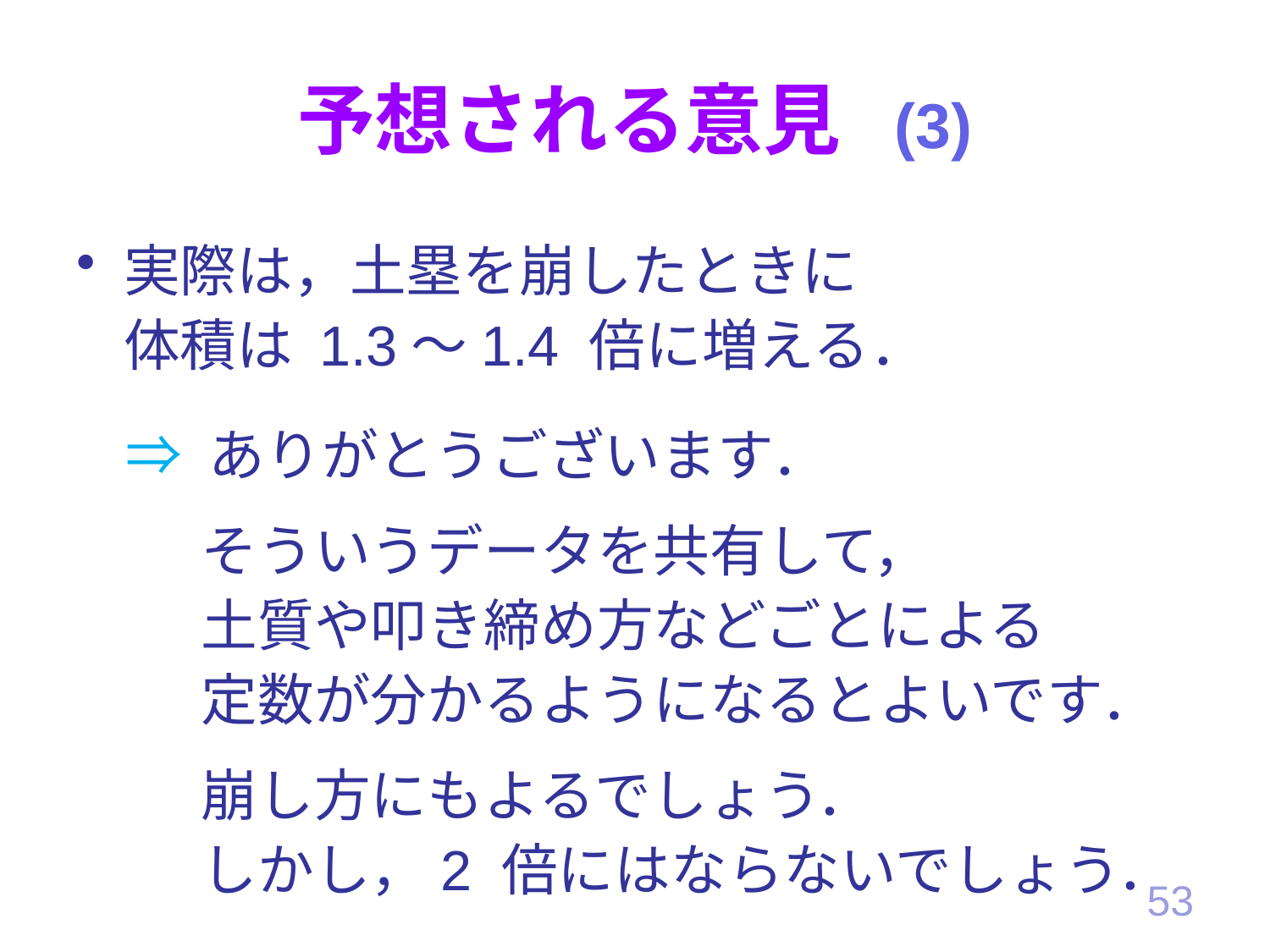

# 予想される意見  (3)
実際は，土塁を崩したときに　　　　　　体積は 1.3～1.4 倍に増える．
⇒ ありがとうございます．
そういうデータを共有して，　　　　土質や叩き締め方などごとによる　　定数が分かるようになるとよいです．
崩し方にもよるでしょう．
しかし，2 倍にはならないでしょう．

53